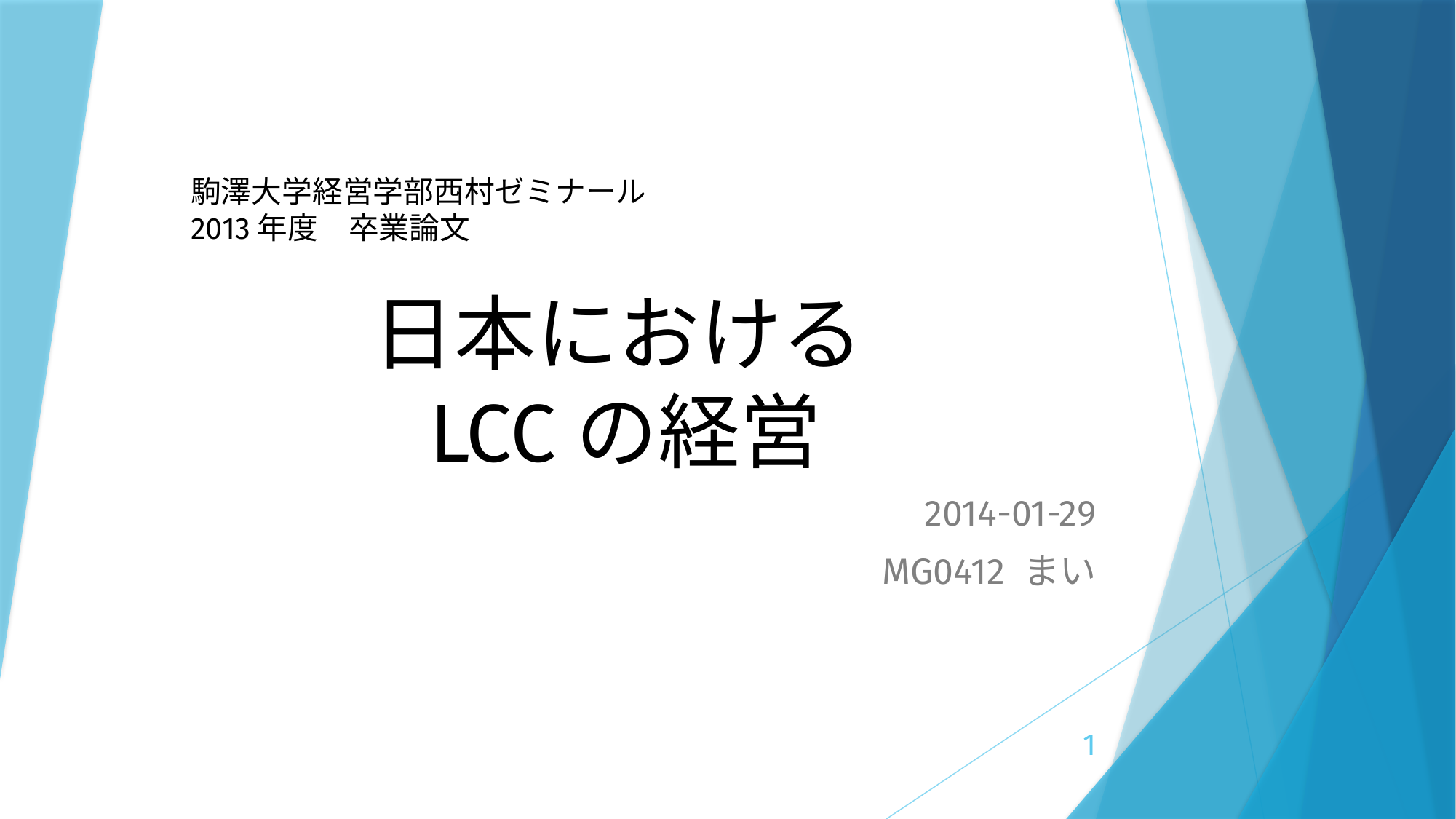

# 駒澤大学経営学部西村ゼミナール 2013年度　卒業論文 　　　　　日本における 　　   LCCの経営
2014-01-29
MG0412 まい
1